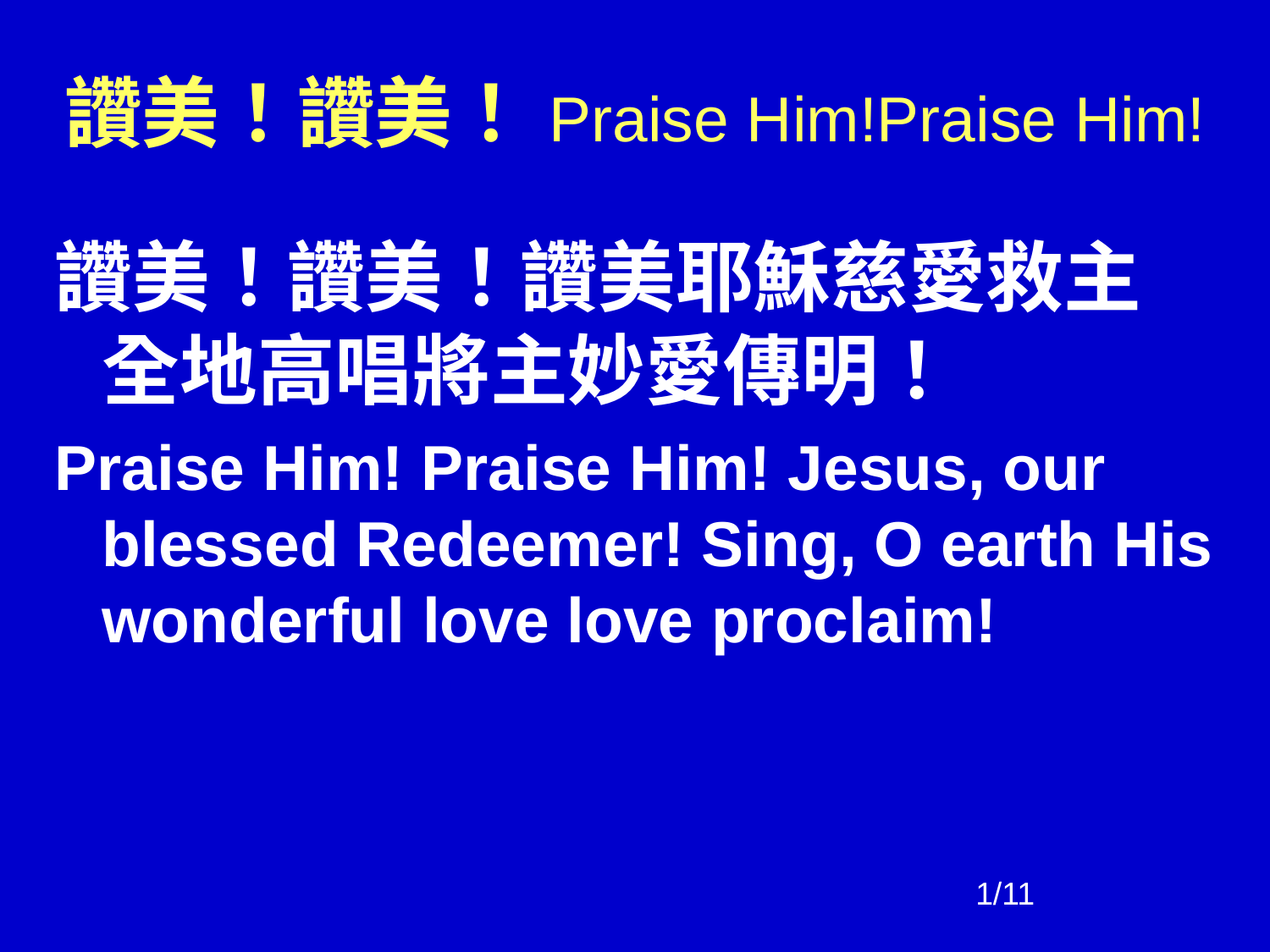

# 讚美！讚美！Praise Him!Praise Him!
讚美！讚美！讚美耶穌慈愛救主
全地高唱將主妙愛傳明！
Praise Him! Praise Him! Jesus, our blessed Redeemer! Sing, O earth His wonderful love love proclaim!
1/11